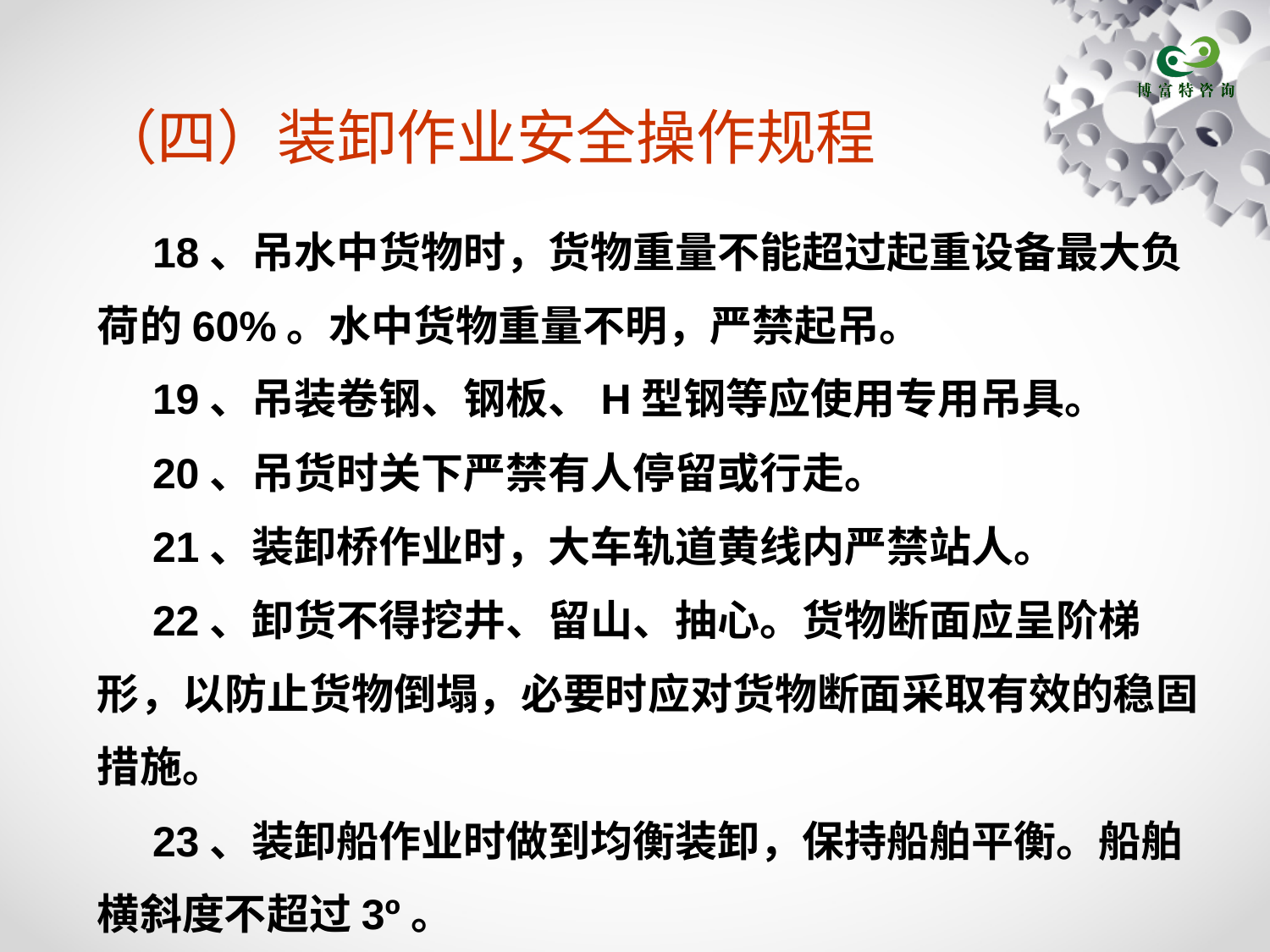

# （四）装卸作业安全操作规程
18、吊水中货物时，货物重量不能超过起重设备最大负荷的60%。水中货物重量不明，严禁起吊。
19、吊装卷钢、钢板、H型钢等应使用专用吊具。
20、吊货时关下严禁有人停留或行走。
21、装卸桥作业时，大车轨道黄线内严禁站人。
22、卸货不得挖井、留山、抽心。货物断面应呈阶梯形，以防止货物倒塌，必要时应对货物断面采取有效的稳固措施。
23、装卸船作业时做到均衡装卸，保持船舶平衡。船舶横斜度不超过3º。